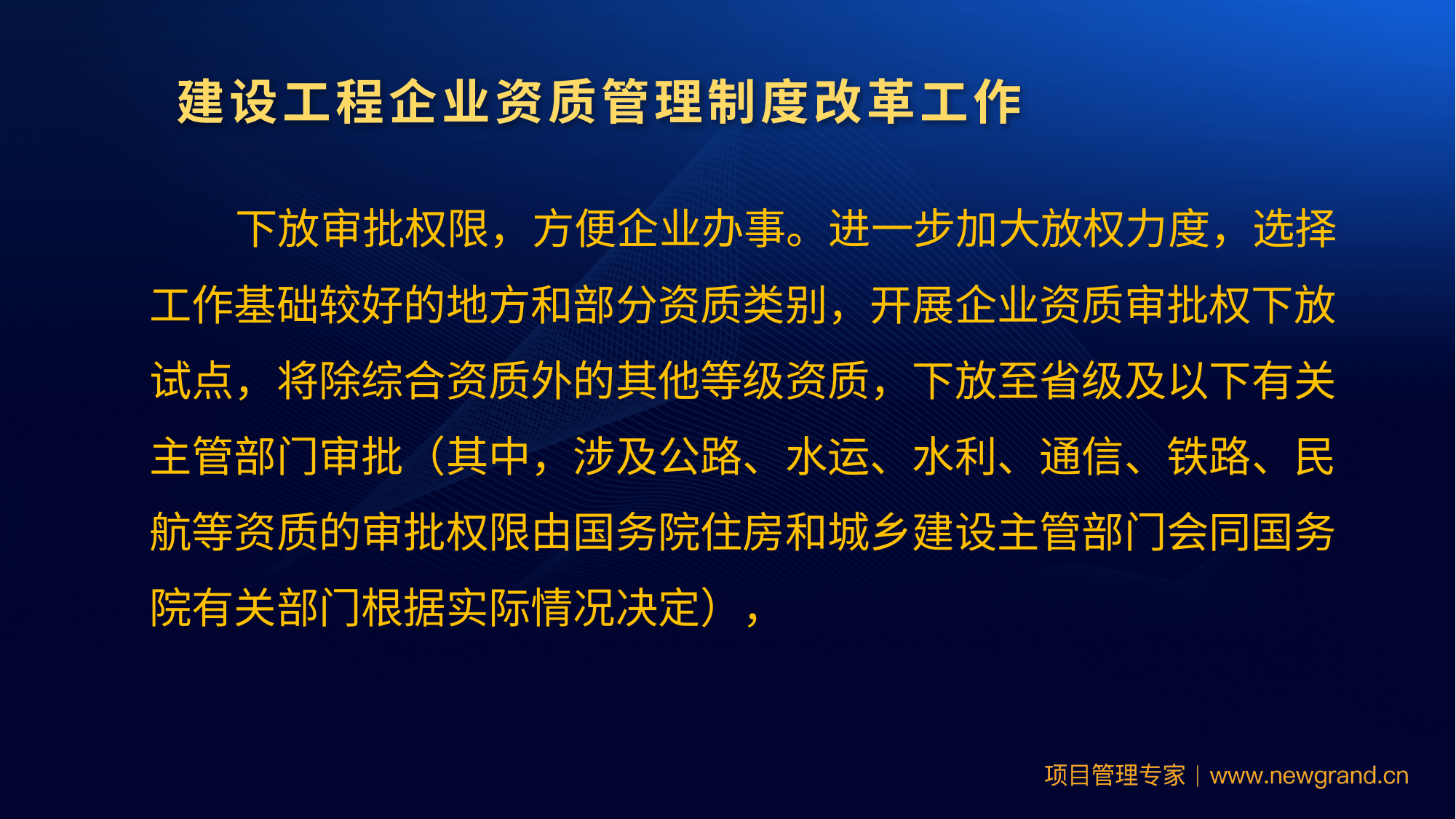

建设工程企业资质管理制度改革工作
        下放审批权限，方便企业办事。进一步加大放权力度，选择工作基础较好的地方和部分资质类别，开展企业资质审批权下放试点，将除综合资质外的其他等级资质，下放至省级及以下有关主管部门审批（其中，涉及公路、水运、水利、通信、铁路、民航等资质的审批权限由国务院住房和城乡建设主管部门会同国务院有关部门根据实际情况决定），